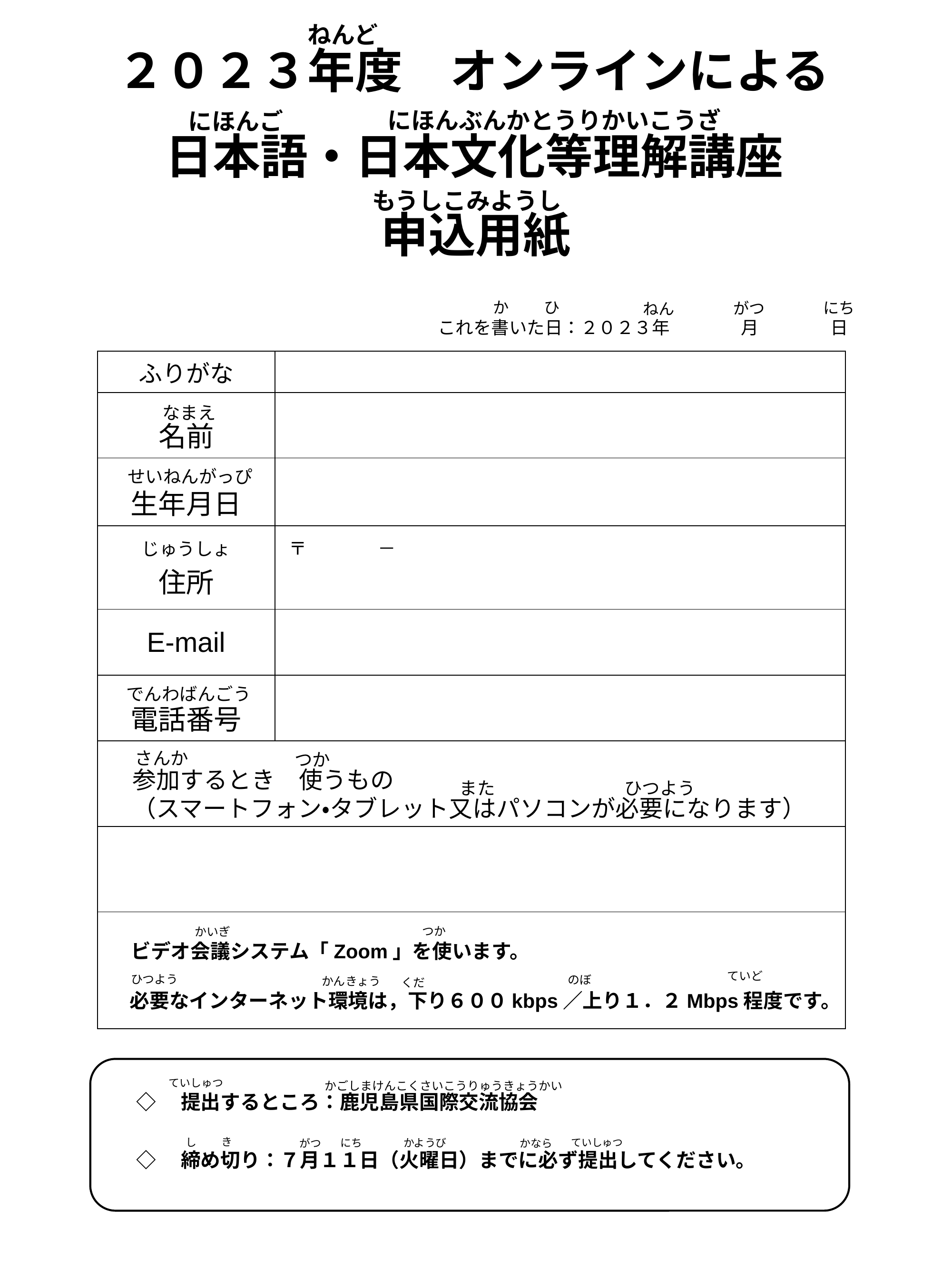

ねんど
２０２３年度　オンラインによる
にほんぶんかとうりかいこうざ
にほんご
日本語・日本文化等理解講座
もうしこみようし
申込用紙
か　　 ひ
にち
がつ
ねん
これを書いた日：２０２３年　　　　月　　　　日
| ふりがな |  |
| --- | --- |
| 名前 |  |
| 生年月日 |  |
| じゅうしょ 住所 |  |
| E-mail |  |
| 電話番号 |  |
|  |  |
|  |  |
|  |  |
なまえ
せいねんがっぴ
〒　　　　－
でんわばんごう
さんか
つか
　参加するとき　使うもの
　（スマートフォン・タブレット又はパソコンが必要になります）
また
ひつよう
つか
かいぎ
ビデオ会議システム「Zoom」を使います。

ていど
ひつよう
のぼ
くだ
必要なインターネット環境は，下り６００kbps／上り１．２Mbps程度です。
かんきょう

ていしゅつ
かごしまけんこくさいこうりゅうきょうかい
◇　提出するところ：鹿児島県国際交流協会
き
し
かようび
ていしゅつ
にち
がつ
かなら
◇　締め切り：７月１１日（火曜日）までに必ず提出してください。